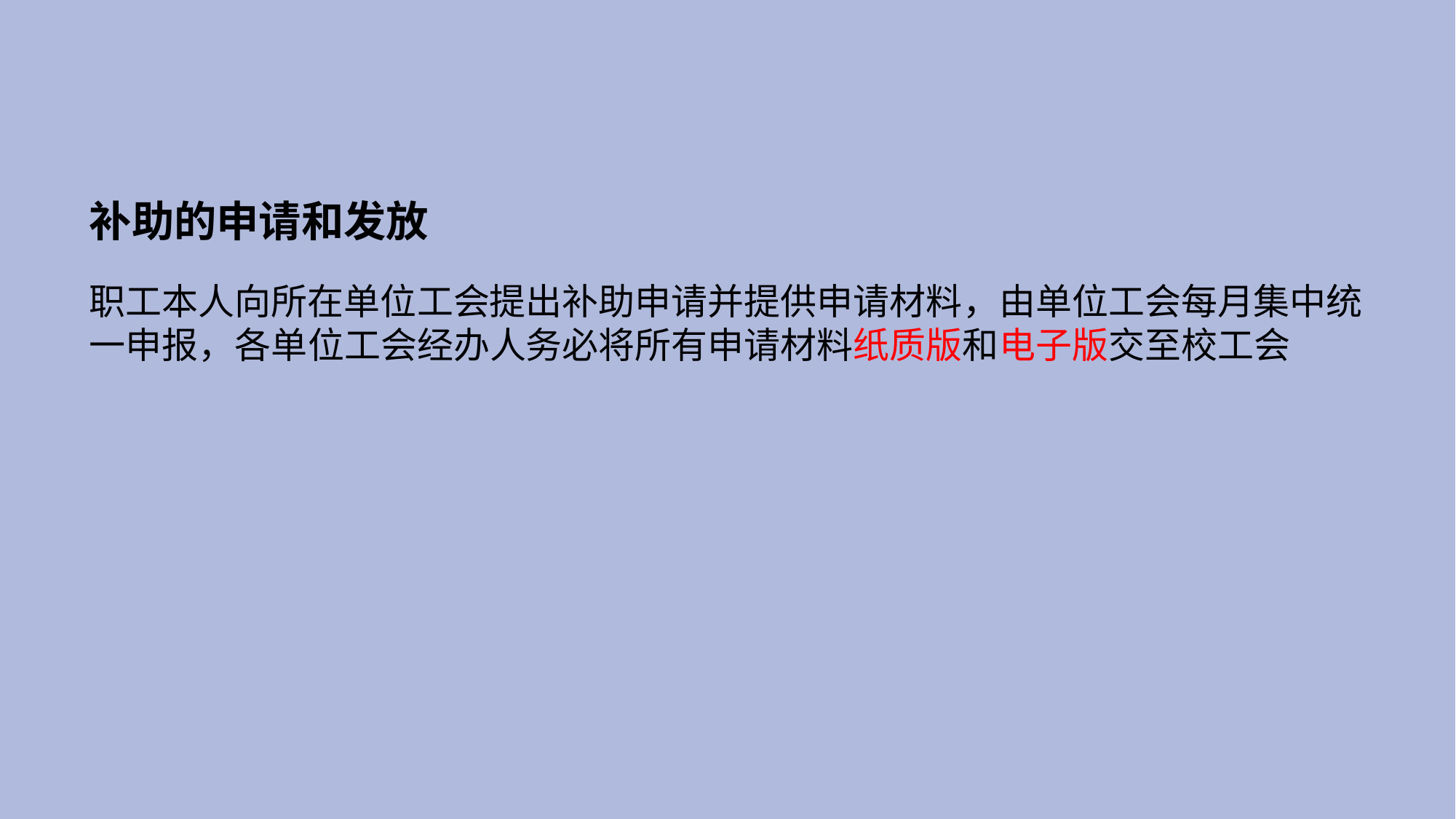

补助的申请和发放

职工本人向所在单位工会提出补助申请并提供申请材料，由单位工会每月集中统一申报，各单位工会经办人务必将所有申请材料纸质版和电子版交至校工会